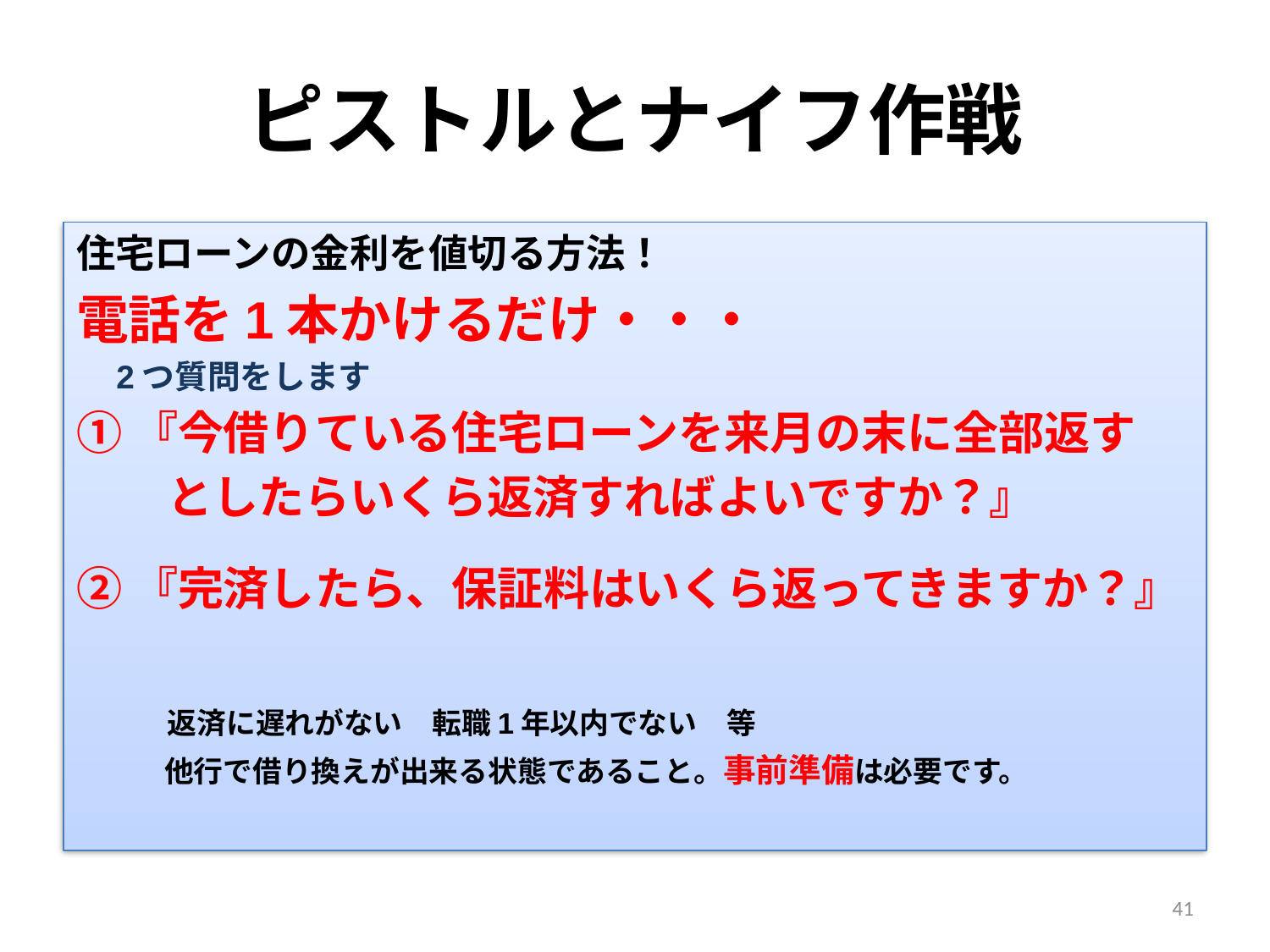

# ピストルとナイフ作戦
住宅ローンの金利を値切る方法！
電話を1本かけるだけ・・・
　2つ質問をします
①『今借りている住宅ローンを来月の末に全部返す
　　としたらいくら返済すればよいですか？』

②『完済したら、保証料はいくら返ってきますか？』

　　返済に遅れがない　転職1年以内でない　等
　　　他行で借り換えが出来る状態であること。事前準備は必要です。
41